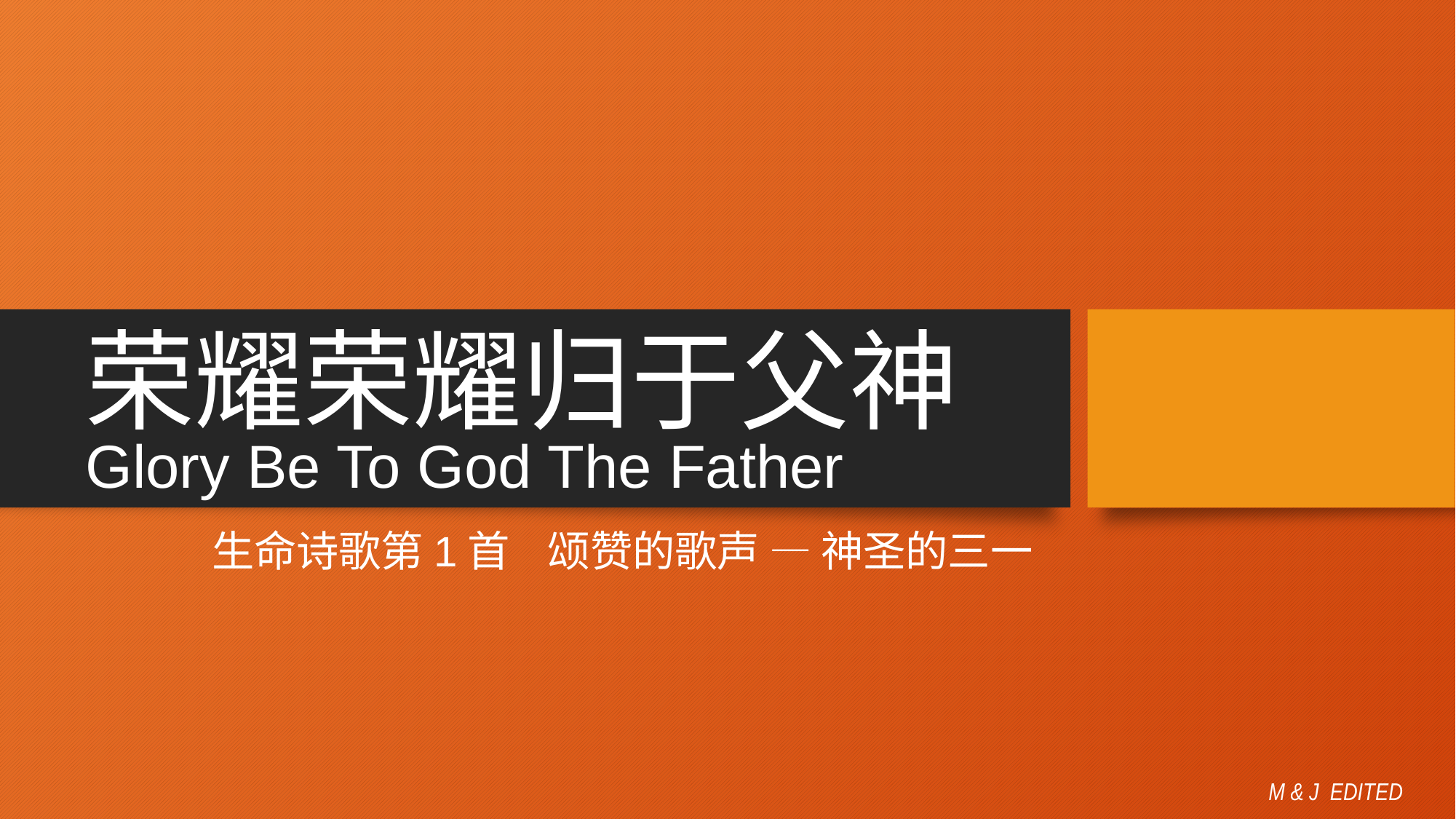

# 荣耀荣耀归于父神 Glory Be To God The Father
生命诗歌第1首    颂赞的歌声 — 神圣的三一
  M & J  Edited